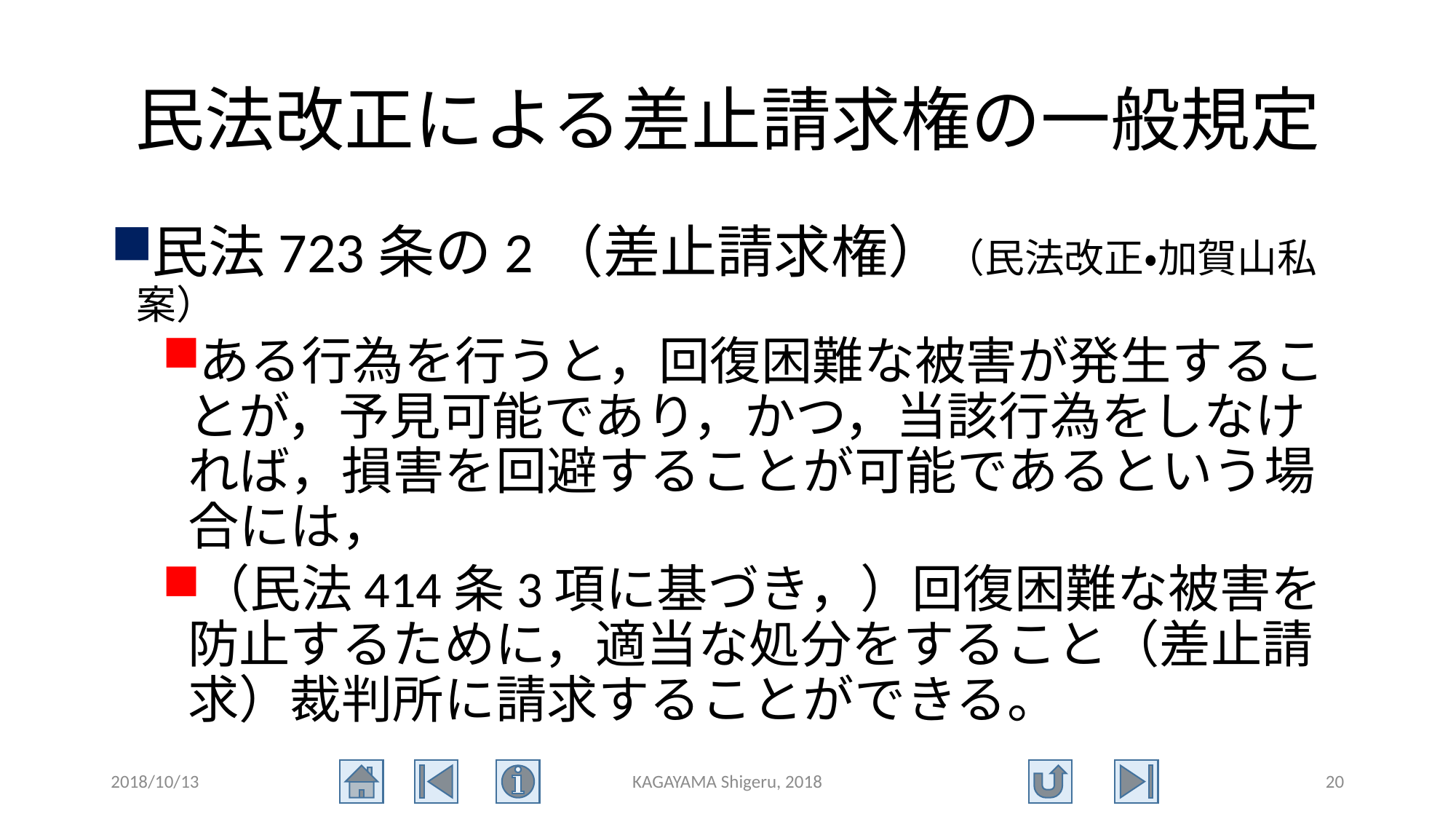

# 民法改正による差止請求権の一般規定
民法723条の2（差止請求権）（民法改正・加賀山私案）
ある行為を行うと，回復困難な被害が発生することが，予見可能であり，かつ，当該行為をしなければ，損害を回避することが可能であるという場合には，
（民法414条3項に基づき，）回復困難な被害を防止するために，適当な処分をすること（差止請求）裁判所に請求することができる。
2018/10/13
KAGAYAMA Shigeru, 2018
20